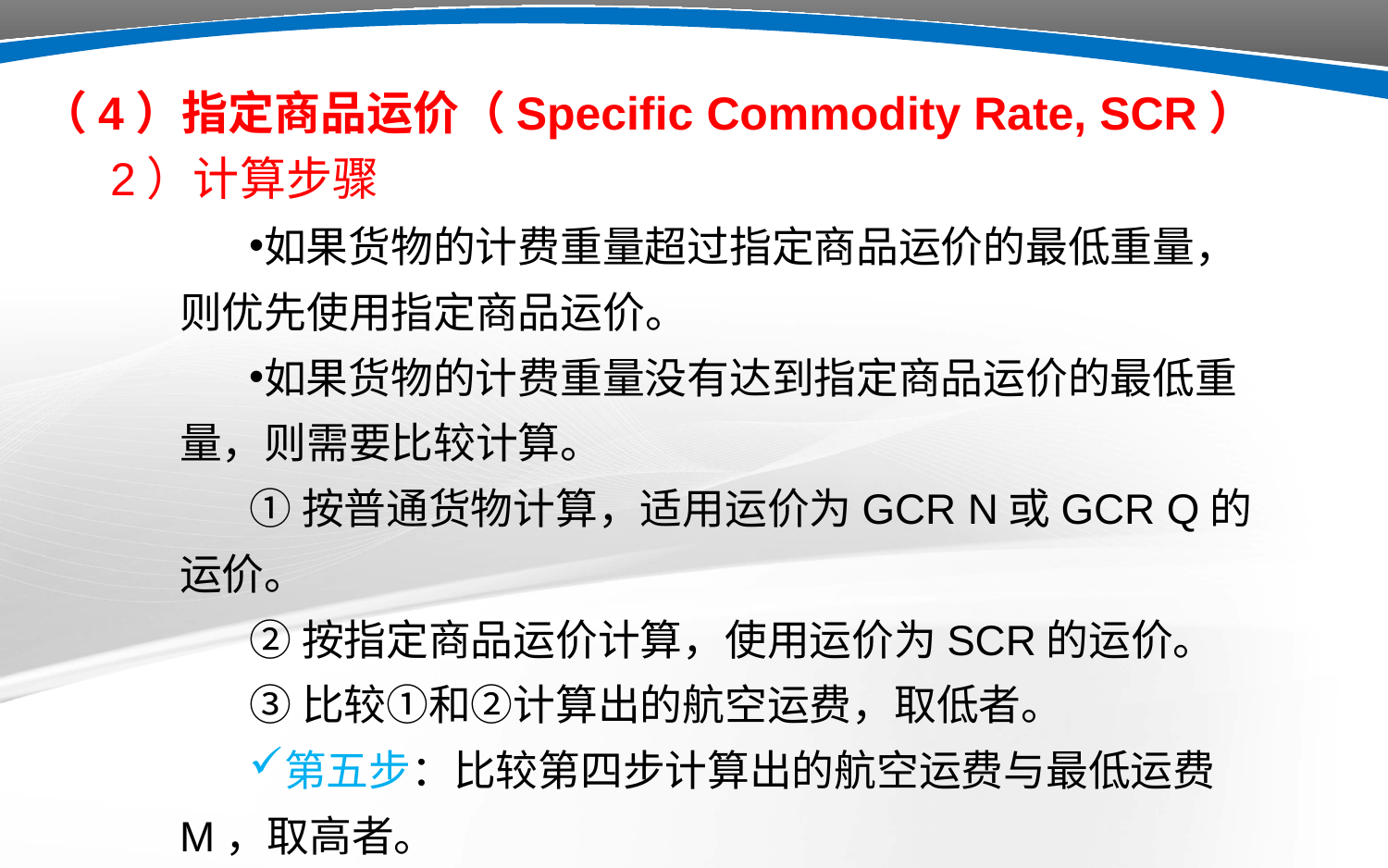

（4）指定商品运价（Specific Commodity Rate, SCR）
2）计算步骤
如果货物的计费重量超过指定商品运价的最低重量，则优先使用指定商品运价。
如果货物的计费重量没有达到指定商品运价的最低重量，则需要比较计算。
①按普通货物计算，适用运价为GCR N或GCR Q的运价。
②按指定商品运价计算，使用运价为SCR的运价。
③比较①和②计算出的航空运费，取低者。
第五步：比较第四步计算出的航空运费与最低运费M，取高者。